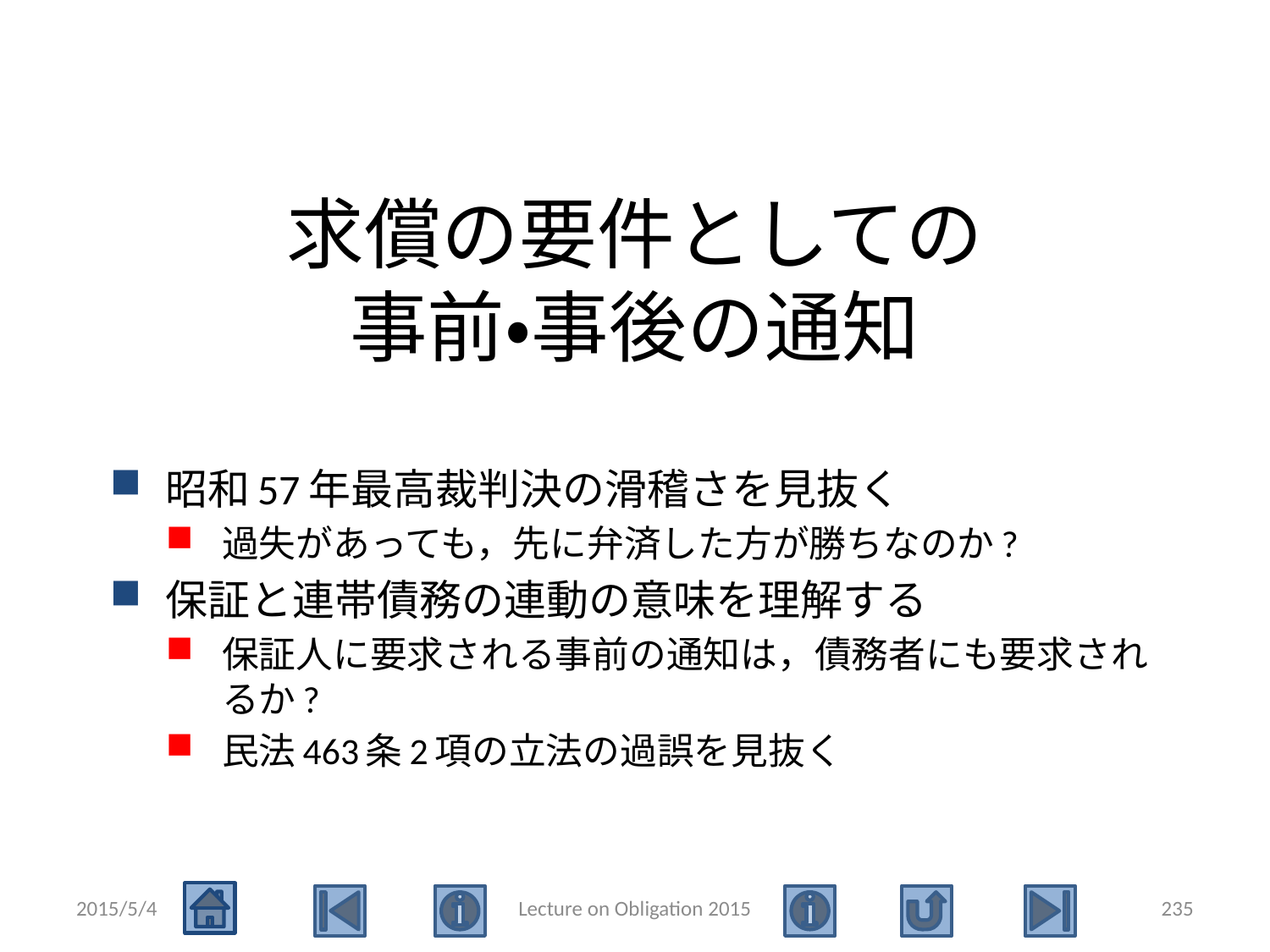

# 求償の要件としての 事前・事後の通知
昭和57年最高裁判決の滑稽さを見抜く
過失があっても，先に弁済した方が勝ちなのか?
保証と連帯債務の連動の意味を理解する
保証人に要求される事前の通知は，債務者にも要求されるか?
民法463条2項の立法の過誤を見抜く

2015/5/4
Lecture on Obligation 2015
235